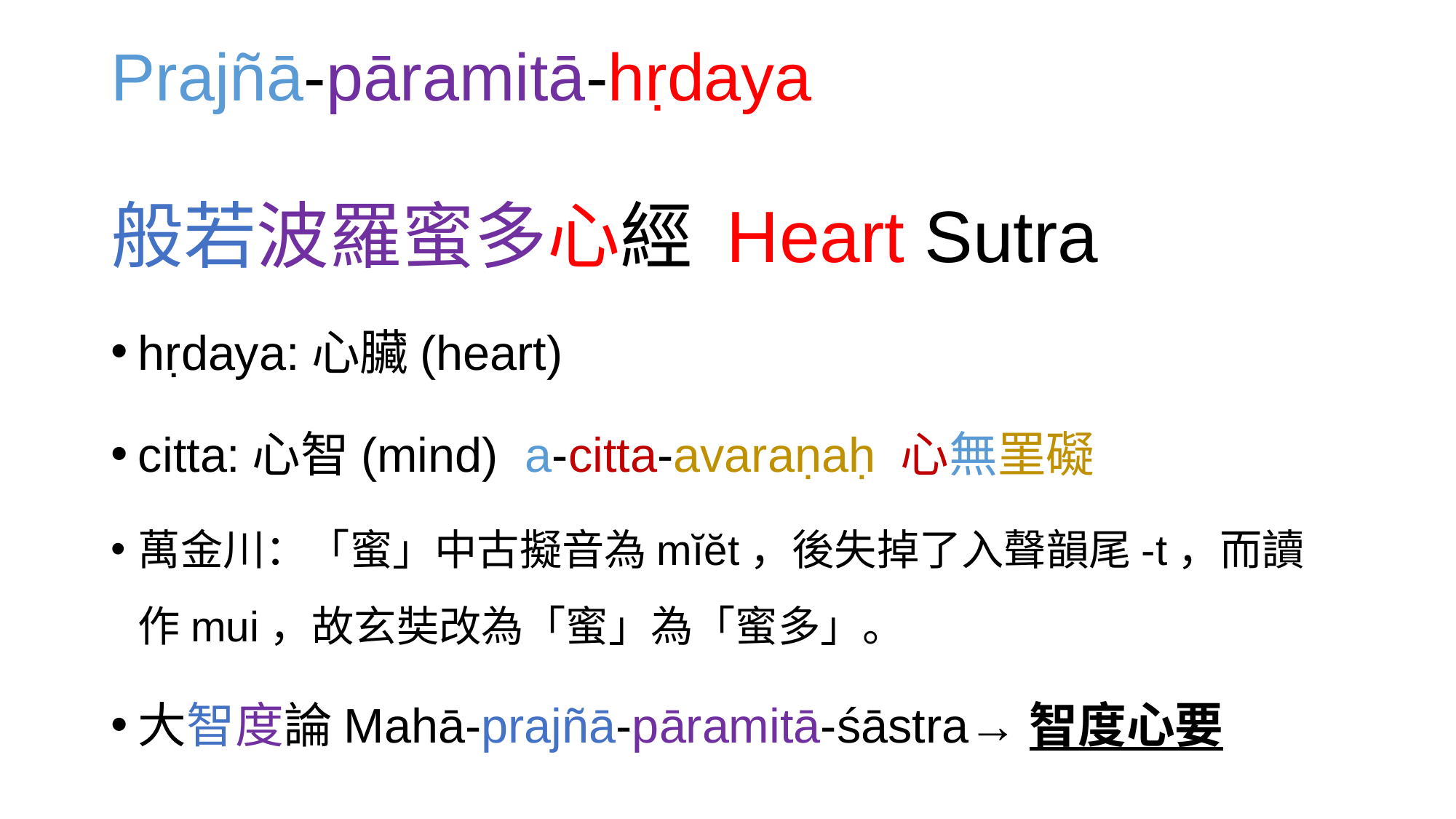

# Prajñā-pāramitā-hṛdaya
般若波羅蜜多心經 Heart Sutra
hṛdaya:心臟(heart)
citta:心智(mind)  a-citta-avaraṇaḥ 心無罣礙
萬金川：「蜜」中古擬音為mĭĕt，後失掉了入聲韻尾-t，而讀作mui，故玄奘改為「蜜」為「蜜多」。
大智度論Mahā-prajñā-pāramitā-śāstra→智度心要

。